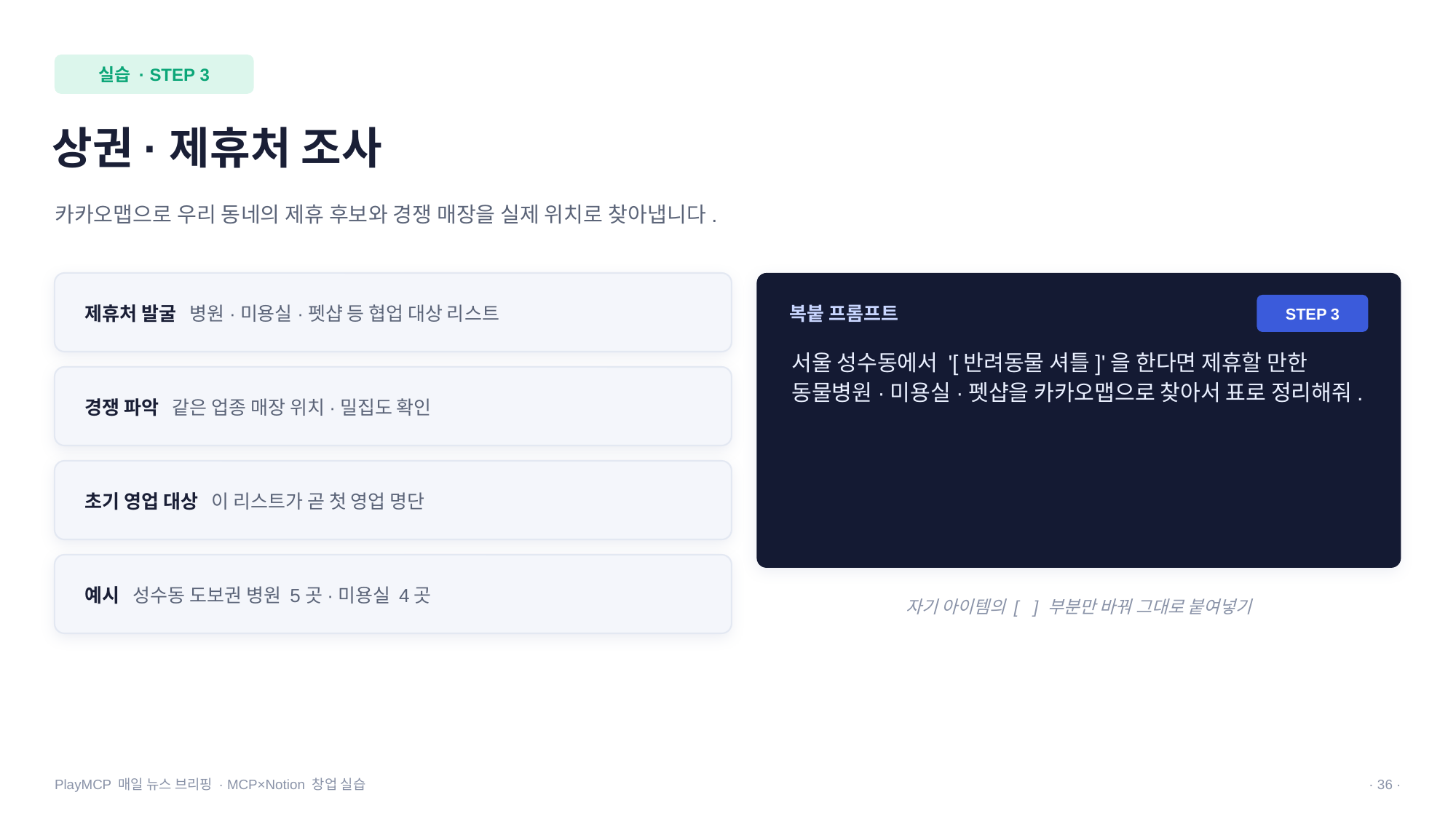

실습 · STEP 3
상권·제휴처 조사
카카오맵으로 우리 동네의 제휴 후보와 경쟁 매장을 실제 위치로 찾아냅니다.

제휴처 발굴   병원·미용실·펫샵 등 협업 대상 리스트

복붙 프롬프트

STEP 3
서울 성수동에서 '[반려동물 셔틀]'을 한다면 제휴할 만한 동물병원·미용실·펫샵을 카카오맵으로 찾아서 표로 정리해줘.

경쟁 파악   같은 업종 매장 위치·밀집도 확인

초기 영업 대상   이 리스트가 곧 첫 영업 명단

예시   성수동 도보권 병원 5곳·미용실 4곳
자기 아이템의 [   ] 부분만 바꿔 그대로 붙여넣기
PlayMCP 매일 뉴스 브리핑 · MCP×Notion 창업 실습
· 36 ·